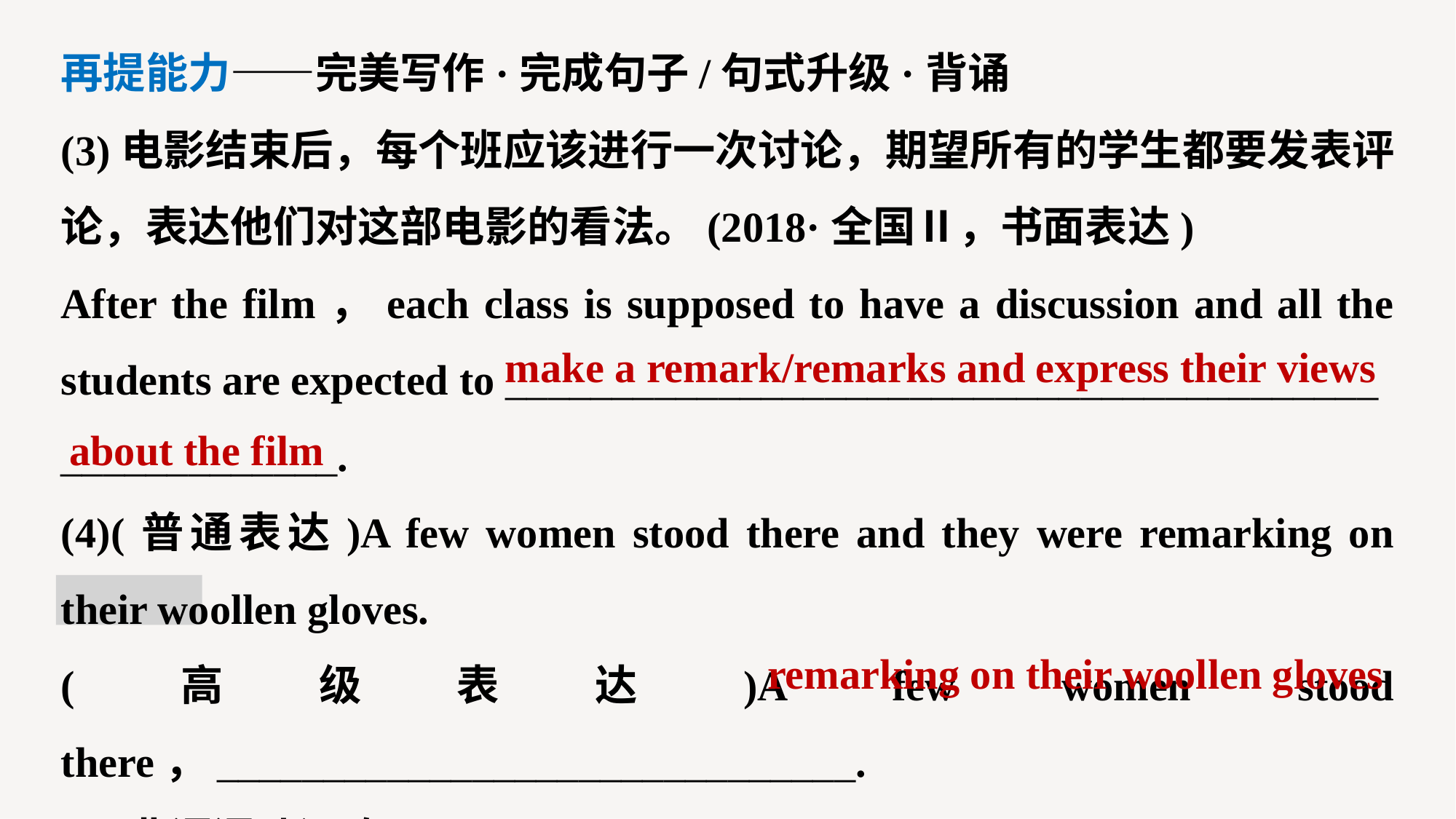

再提能力——完美写作·完成句子/句式升级·背诵
(3)电影结束后，每个班应该进行一次讨论，期望所有的学生都要发表评论，表达他们对这部电影的看法。(2018·全国Ⅱ，书面表达)
After the film，each class is supposed to have a discussion and all the students are expected to _________________________________________
_____________.
(4)(普通表达)A few women stood there and they were remarking on their woollen gloves.
(高级表达)A few women stood there，______________________________.
(用非谓语动词改写)
make a remark/remarks and express their views
about the film

remarking on their woollen gloves